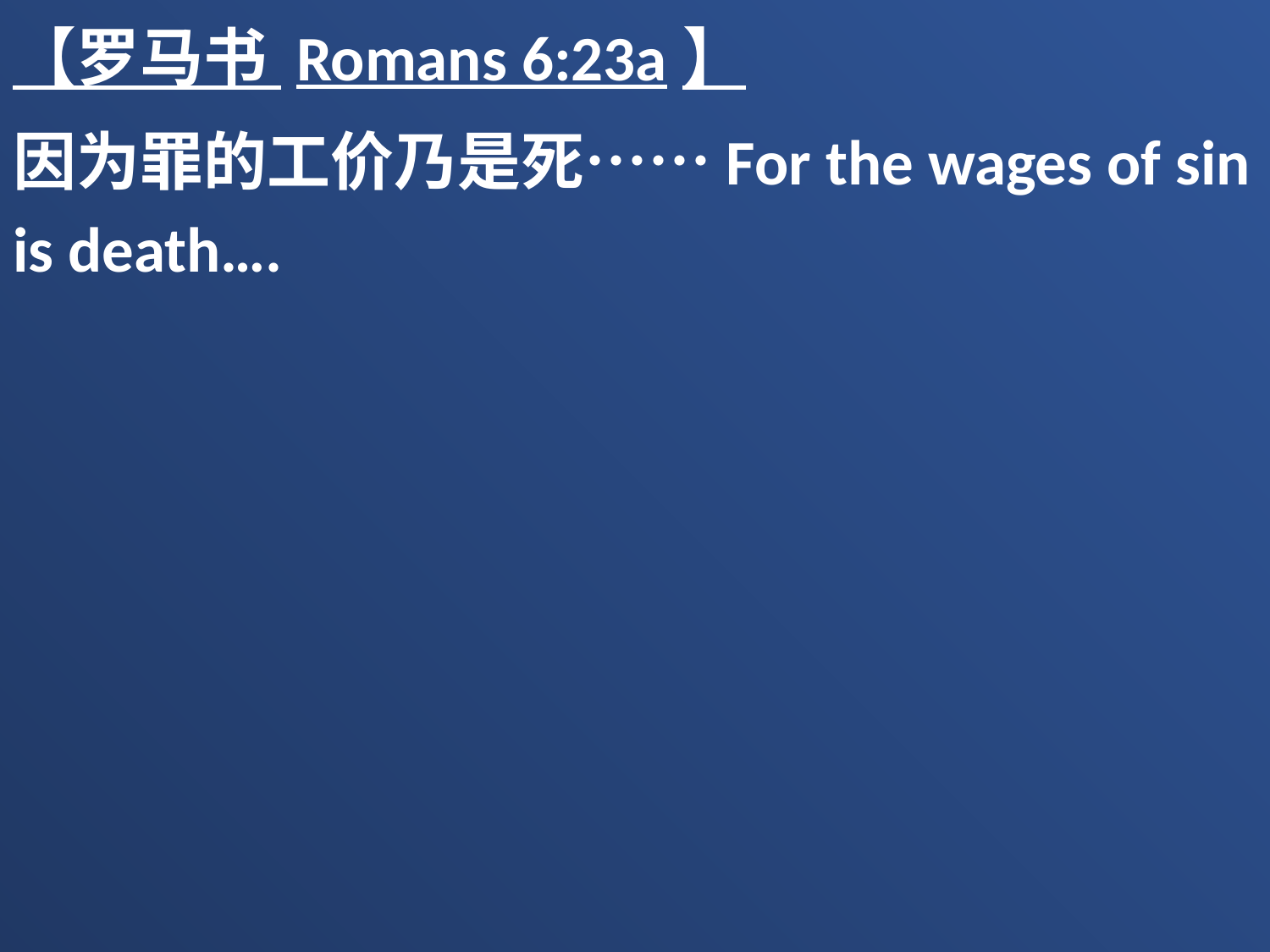

【罗马书 Romans 6:23a】
因为罪的工价乃是死……For the wages of sin is death….